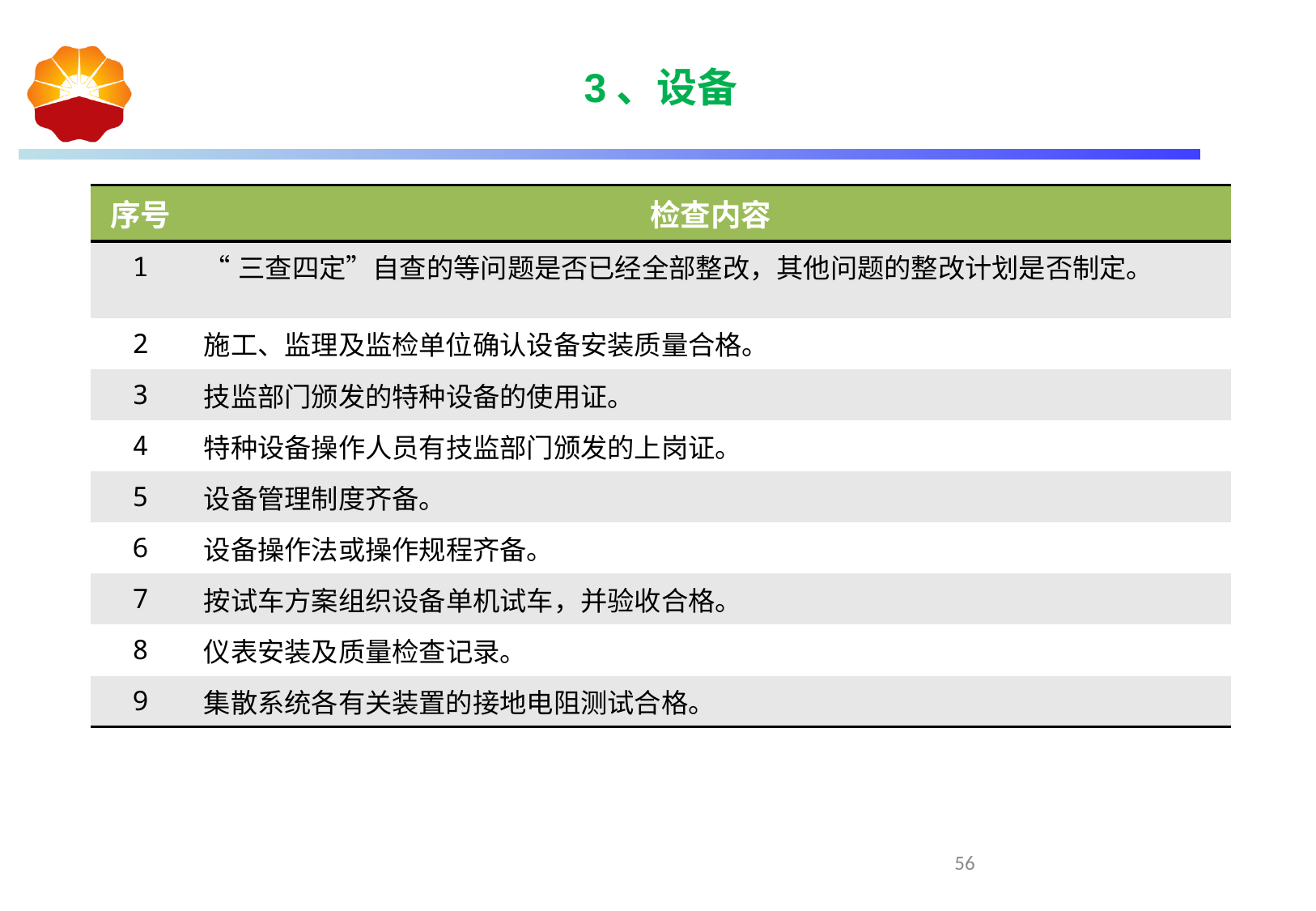

3、设备
| 序号 | 检查内容 |
| --- | --- |
| 1 | “三查四定”自查的等问题是否已经全部整改，其他问题的整改计划是否制定。 |
| 2 | 施工、监理及监检单位确认设备安装质量合格。 |
| 3 | 技监部门颁发的特种设备的使用证。 |
| 4 | 特种设备操作人员有技监部门颁发的上岗证。 |
| 5 | 设备管理制度齐备。 |
| 6 | 设备操作法或操作规程齐备。 |
| 7 | 按试车方案组织设备单机试车，并验收合格。 |
| 8 | 仪表安装及质量检查记录。 |
| 9 | 集散系统各有关装置的接地电阻测试合格。 |
56